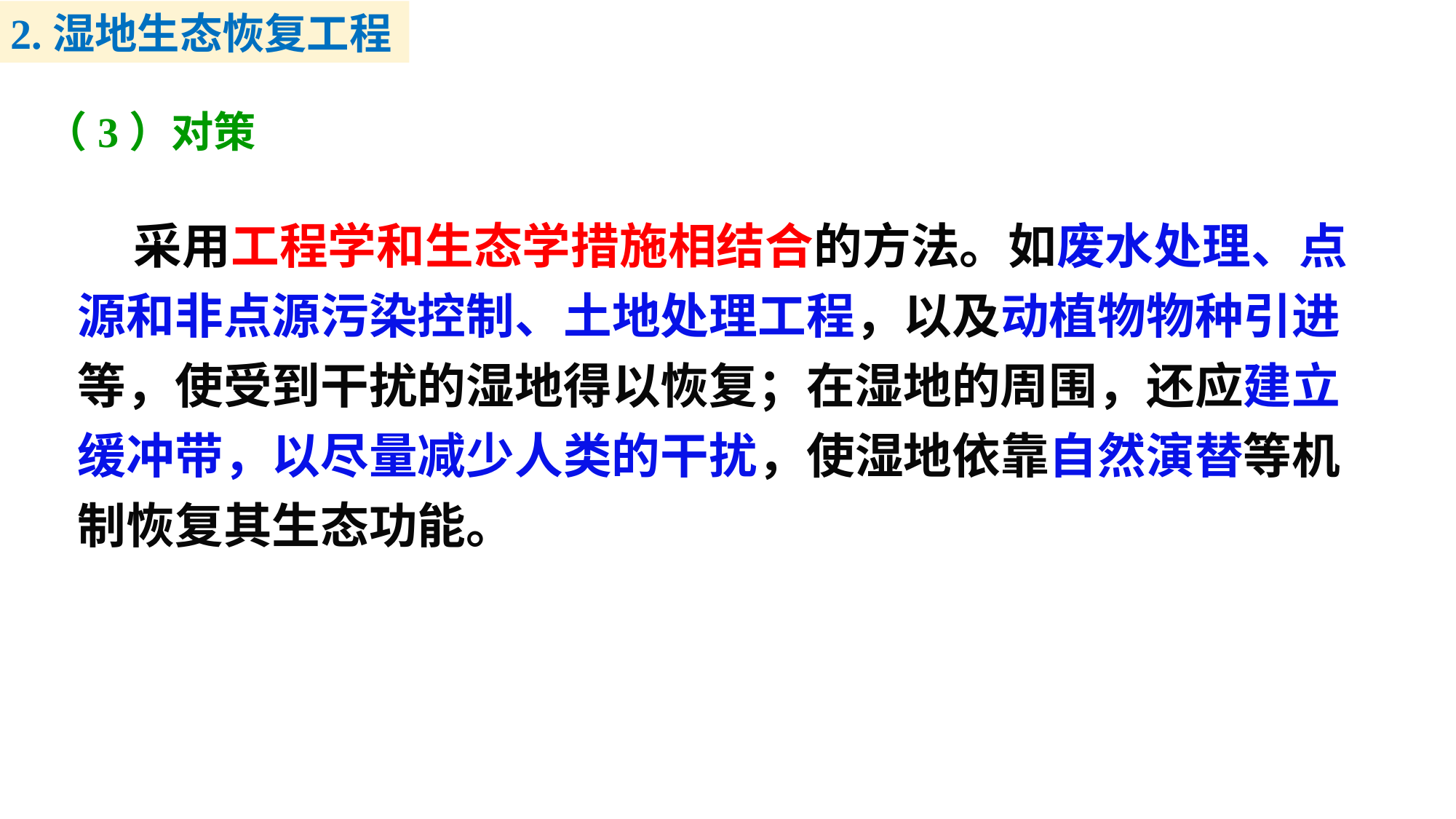

2.湿地生态恢复工程
（3）对策
    采用工程学和生态学措施相结合的方法。如废水处理、点源和非点源污染控制、土地处理工程，以及动植物物种引进等，使受到干扰的湿地得以恢复；在湿地的周围，还应建立缓冲带，以尽量减少人类的干扰，使湿地依靠自然演替等机制恢复其生态功能。